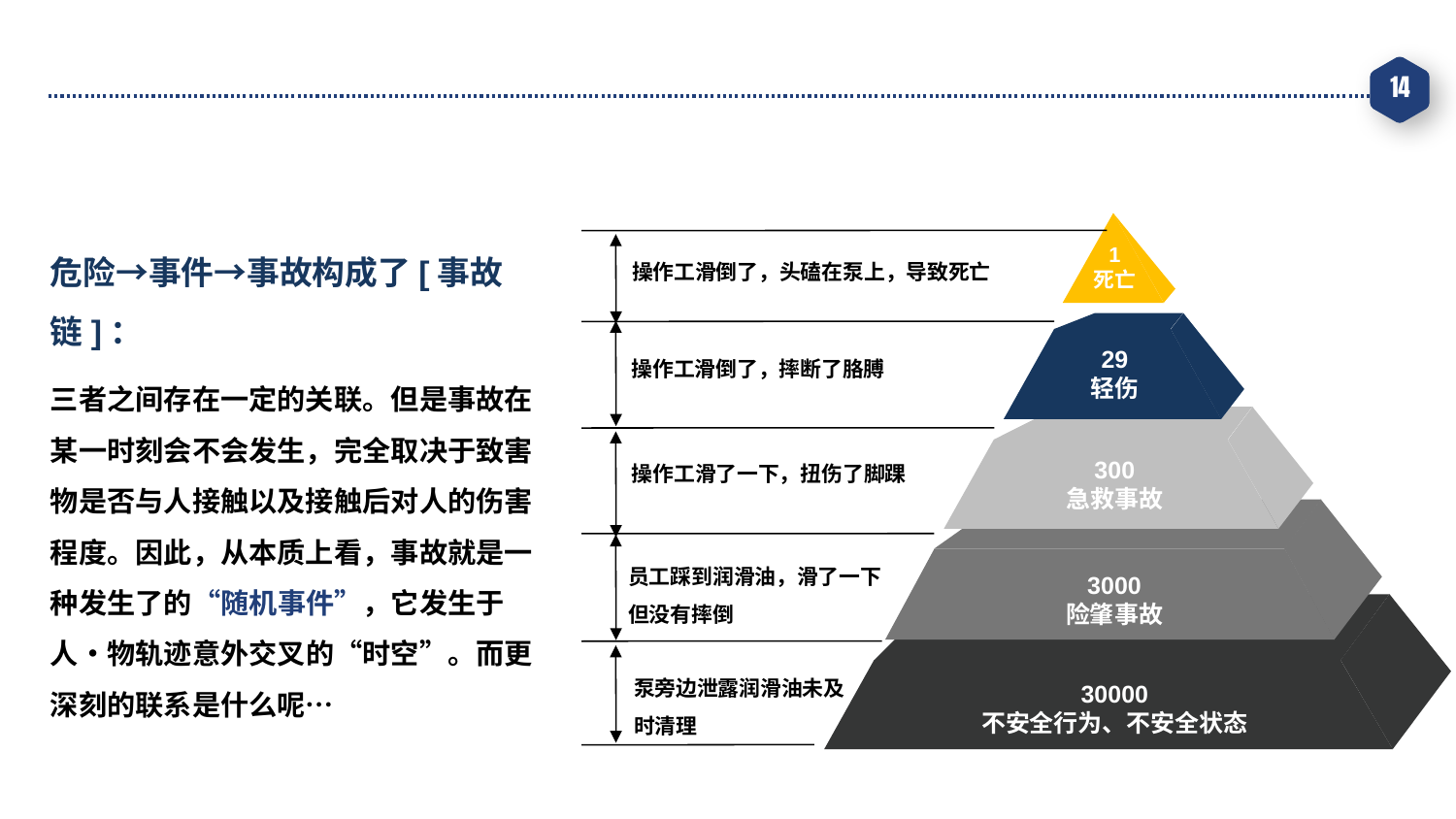

危险→事件→事故构成了[事故链]：

三者之间存在一定的关联。但是事故在某一时刻会不会发生，完全取决于致害物是否与人接触以及接触后对人的伤害程度。因此，从本质上看，事故就是一种发生了的“随机事件”，它发生于人•物轨迹意外交叉的“时空”。而更深刻的联系是什么呢…

1
死亡
操作工滑倒了，头磕在泵上，导致死亡

29
轻伤
操作工滑倒了，摔断了胳膊

操作工滑了一下，扭伤了脚踝
300
急救事故

员工踩到润滑油，滑了一下
但没有摔倒
3000
险肇事故

泵旁边泄露润滑油未及
时清理
30000
不安全行为、不安全状态